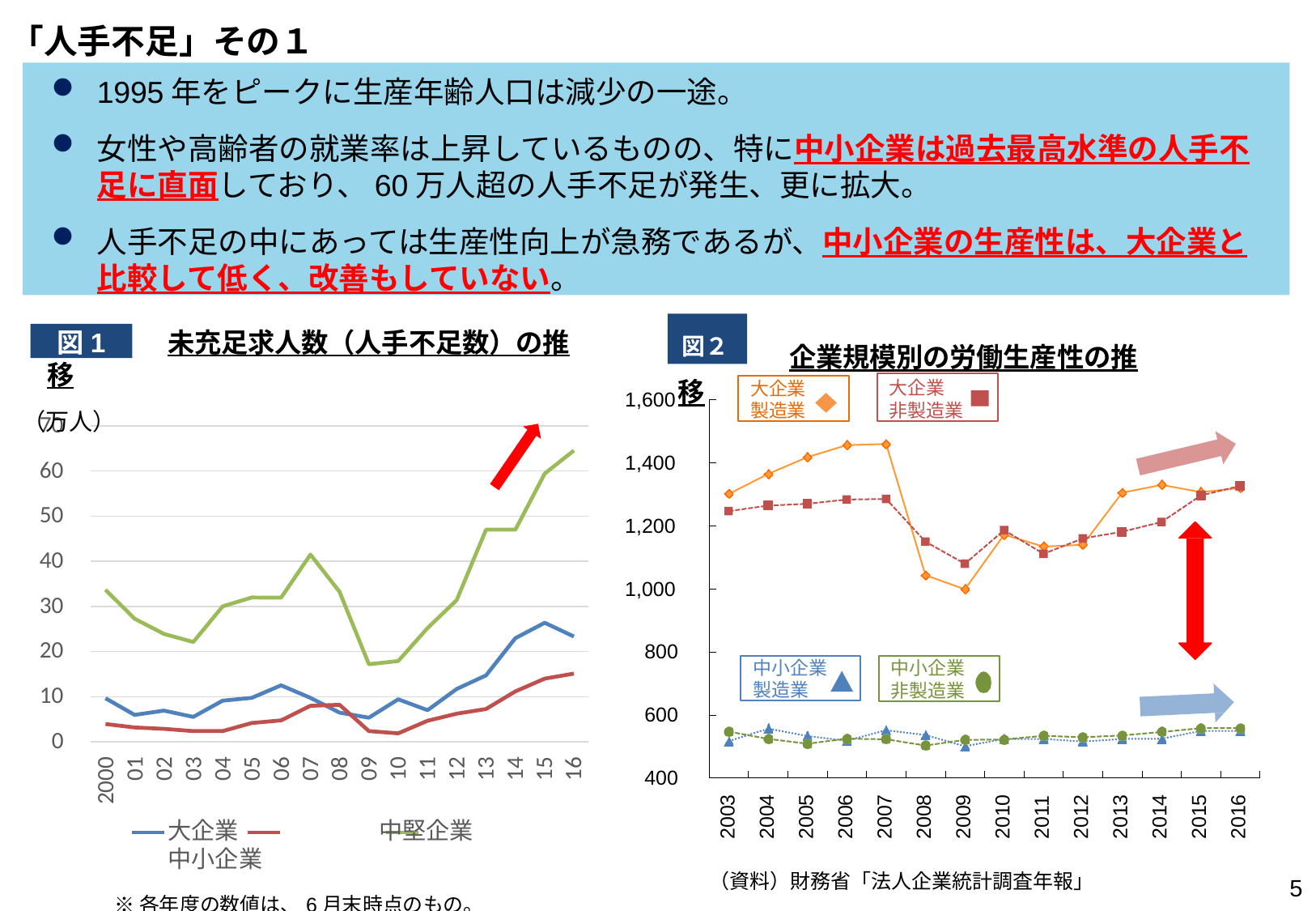

# 「人手不足」その１
1995年をピークに生産年齢人口は減少の一途。
女性や高齢者の就業率は上昇しているものの、特に中小企業は過去最高水準の人手不 足に直面しており、60万人超の人手不足が発生、更に拡大。
人手不足の中にあっては生産性向上が急務であるが、中小企業の生産性は、大企業と 比較して低く、改善もしていない。
図２
図1
図1	未充足求人数（人手不足数）の推移
（万人）
図２	企業規模別の労働生産性の推移
大企業 非製造業
大企業 製造業
1,600

70

1,400

60

50

1,200

40

1,000

30

20
800

中小企業 製造業
中小企業 非製造業

10

600

0

2000
01
02
03
04
05
06
07
08
09
10
11
12
13
14
15
16
400
2003
2004
2005
2006
2007
2008
2009
2010
2011
2012
2013
2014
2015
2016

大企業	中堅企業	中小企業
※各年度の数値は、6月末時点のもの。
（資料）厚生労働省「雇用動向調査」

（資料）財務省「法人企業統計調査年報」
5